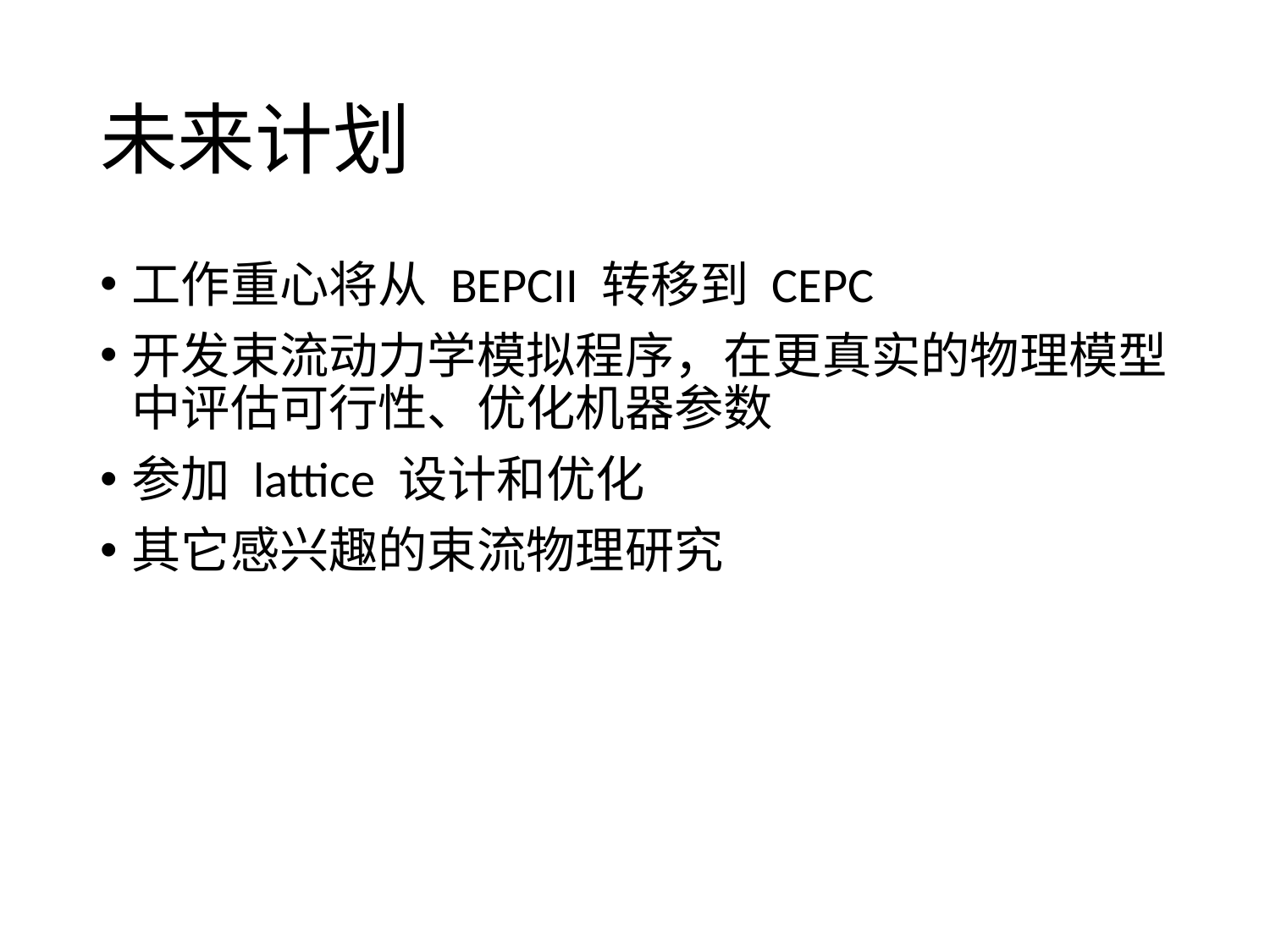

# 未来计划
工作重心将从 BEPCII 转移到 CEPC
开发束流动力学模拟程序，在更真实的物理模型中评估可行性、优化机器参数
参加 lattice 设计和优化
其它感兴趣的束流物理研究